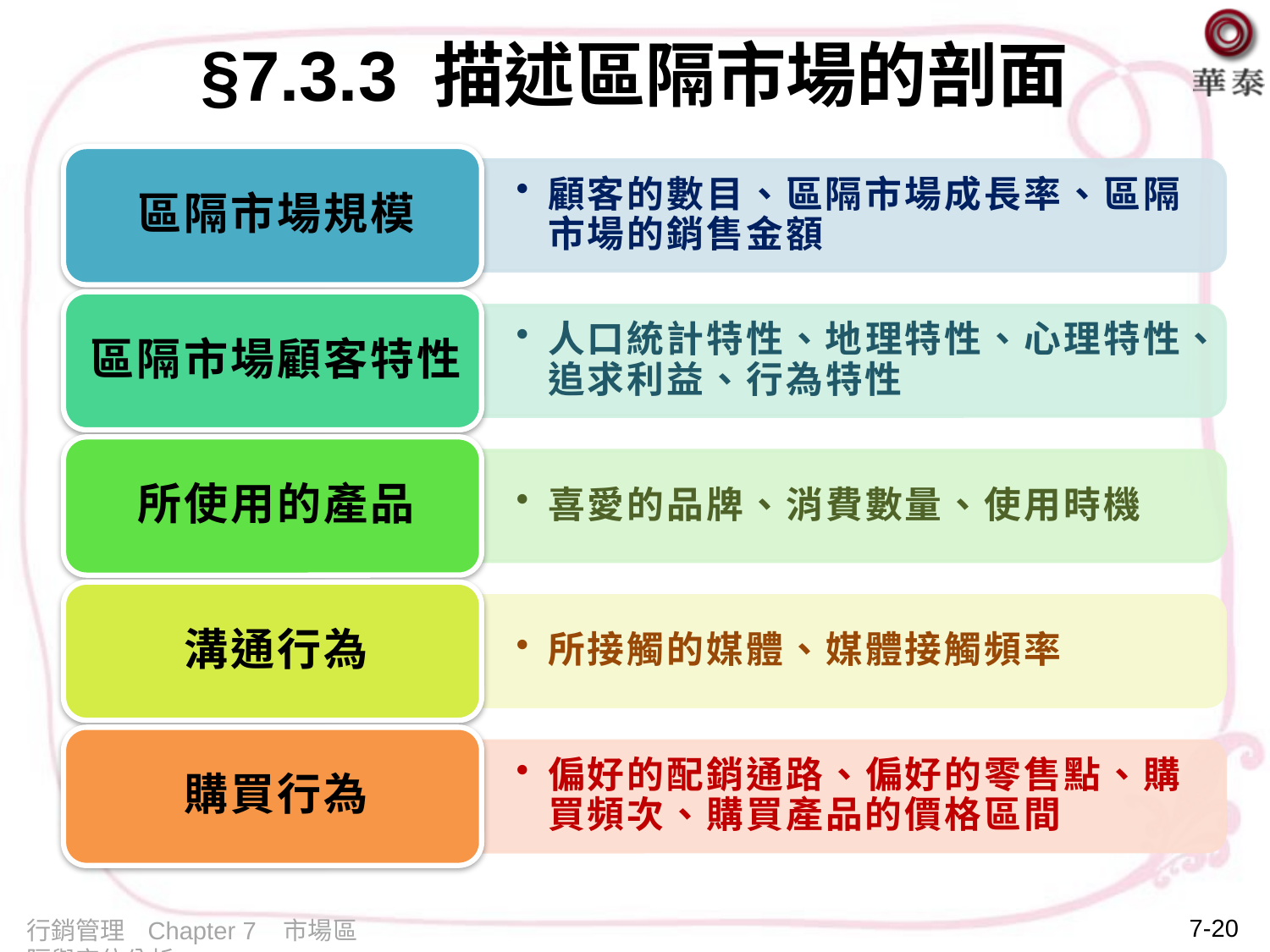

# §7.3.3 描述區隔市場的剖面
顧客的數目、區隔市場成長率、區隔市場的銷售金額
區隔市場規模
人口統計特性、地理特性、心理特性、追求利益、行為特性
區隔市場顧客特性
喜愛的品牌、消費數量、使用時機
所使用的產品
所接觸的媒體、媒體接觸頻率
溝通行為
偏好的配銷通路、偏好的零售點、購買頻次、購買產品的價格區間
購買行為
7-20
行銷管理   Chapter 7   市場區隔與定位分析